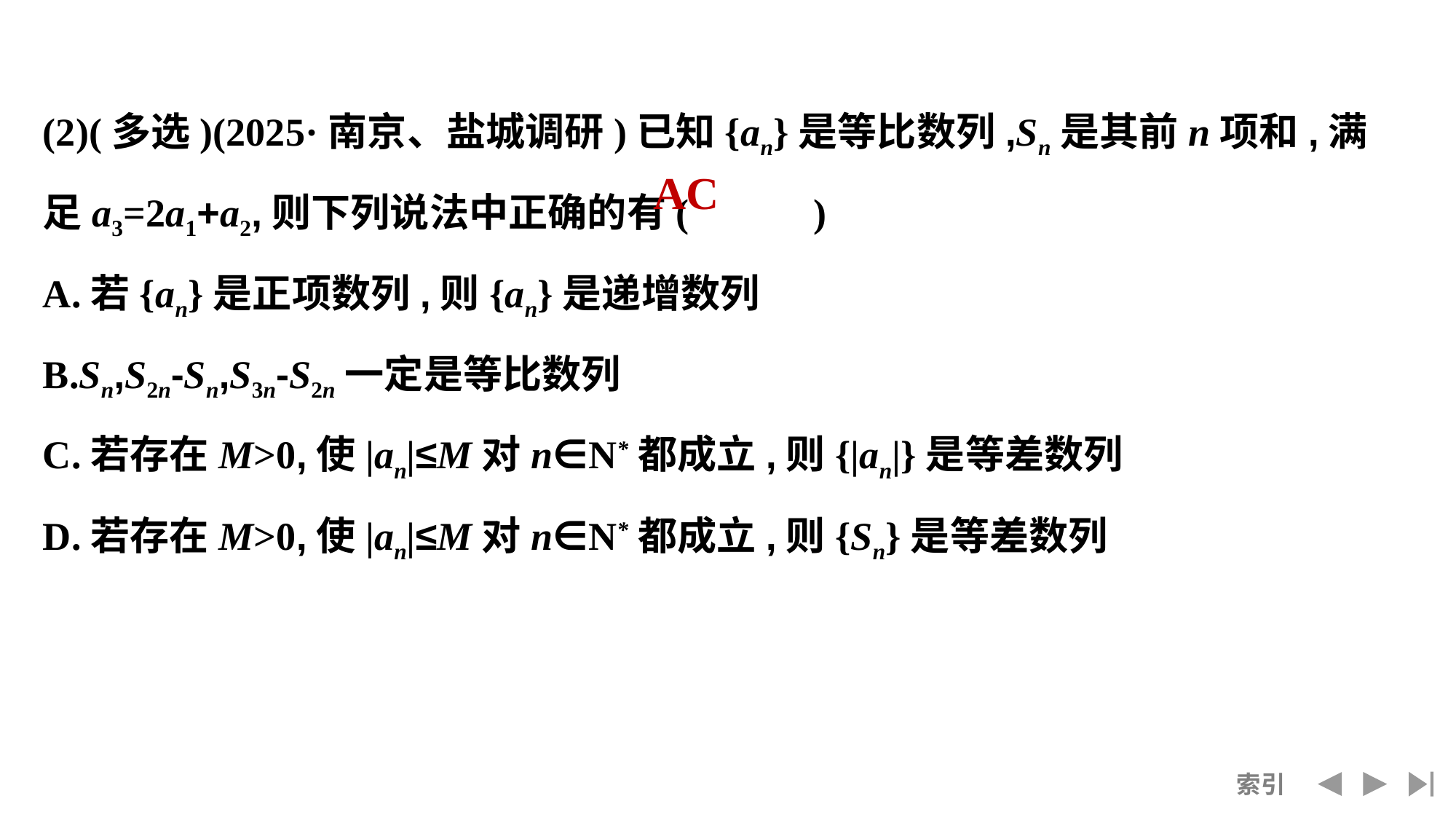

(2)(多选)(2025·南京、盐城调研)已知{an}是等比数列,Sn是其前n项和,满足a3=2a1+a2,则下列说法中正确的有(　   　)
A.若{an}是正项数列,则{an}是递增数列
B.Sn,S2n-Sn,S3n-S2n一定是等比数列
C.若存在M>0,使|an|≤M对n∈N*都成立,则{|an|}是等差数列
D.若存在M>0,使|an|≤M对n∈N*都成立,则{Sn}是等差数列
AC